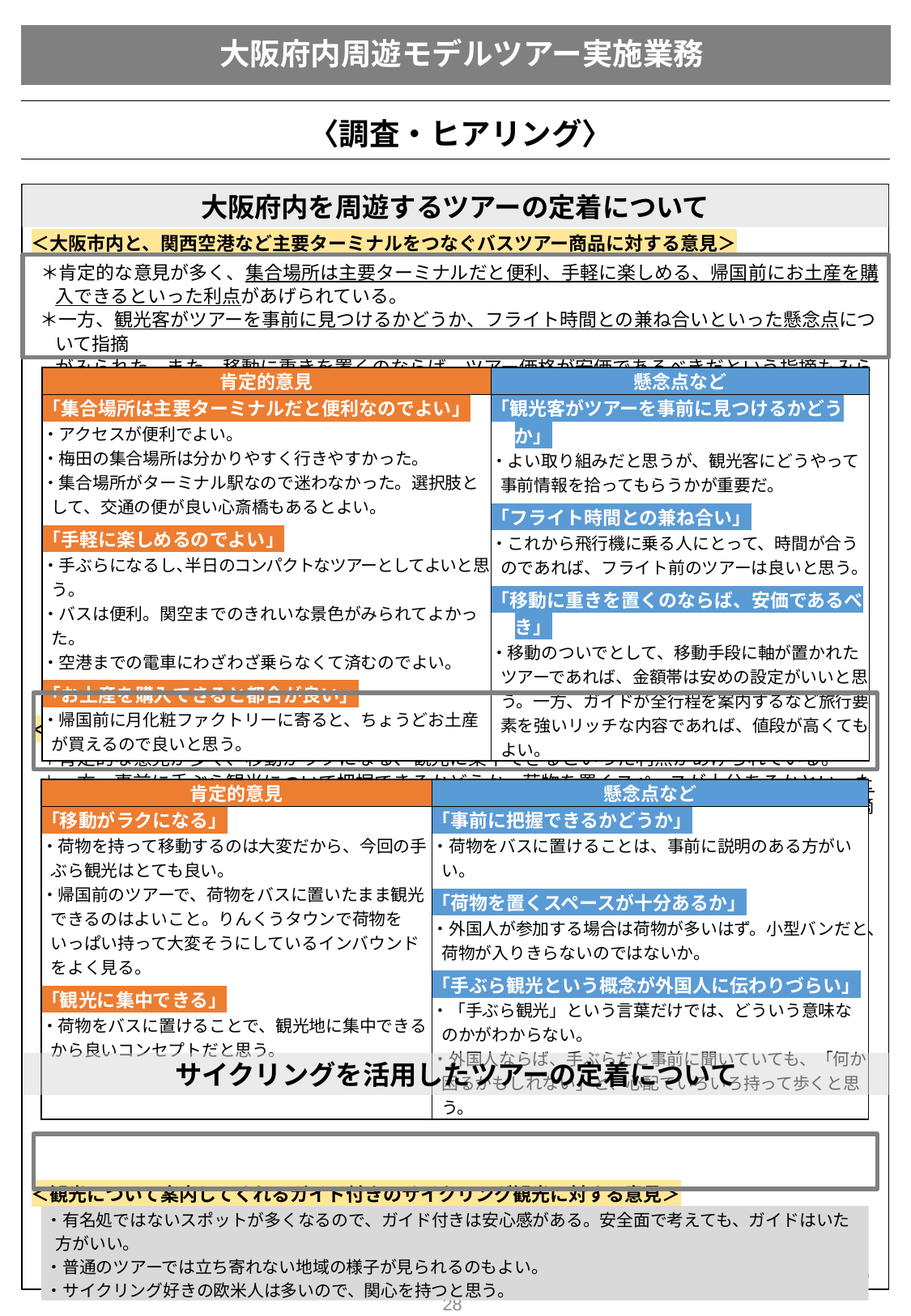

# 大阪府内周遊モデルツアー実施業務
〈調査・ヒアリング〉

＜大阪市内と、関西空港など主要ターミナルをつなぐバスツアー商品に対する意見＞
 ＊肯定的な意見が多く、集合場所は主要ターミナルだと便利、手軽に楽しめる、帰国前にお土産を購入できるといった利点があげられている。
 ＊一方、観光客がツアーを事前に見つけるかどうか、フライト時間との兼ね合いといった懸念点について指摘
がみられた。また、移動に重きを置くのならば、ツアー価格が安価であるべきだという指摘もみられた。

＜手ぶら観光の価値や効果についてに対する意見＞
 ＊肯定的な意見が多く、移動がラクになる、観光に集中できるといった利点があげられている。
 ＊一方、事前に手ぶら観光について把握できるかどうか、荷物を置くスペースが十分あるかといった懸念点について指摘がみられた。また、手ぶら観光という概念が外国人に伝わりづらいという指摘もみられた。

＜観光について案内してくれるガイド付きのサイクリング観光に対する意見＞
  ＊参加者からは、安心感がある、普通は見られない地域の様子が見られるといった肯定的な意見がみられた。
  ＊参加していない人からは、サイクリング好きの欧米人が関心を持つのではという意見がみられた。

大阪府内を周遊するツアーの定着について

| 肯定的意見 | 懸念点など |
| --- | --- |
| 「集合場所は主要ターミナルだと便利なのでよい」 ・アクセスが便利でよい。 ・梅田の集合場所は分かりやすく行きやすかった。 ・集合場所がターミナル駅なので迷わなかった。選択肢として、交通の便が良い心斎橋もあるとよい。 「手軽に楽しめるのでよい」 ・手ぶらになるし､半日のコンパクトなツアーとしてよいと思う｡ ・バスは便利。関空までのきれいな景色がみられてよかった。 ・空港までの電車にわざわざ乗らなくて済むのでよい。　 「お土産を購入できると都合が良い」 ・帰国前に月化粧ファクトリーに寄ると、ちょうどお土産が買えるので良いと思う。 | 「観光客がツアーを事前に見つけるかどうか」 ・よい取り組みだと思うが、観光客にどうやって事前情報を拾ってもらうかが重要だ。 「フライト時間との兼ね合い」 ・これから飛行機に乗る人にとって、時間が合うのであれば、フライト前のツアーは良いと思う。 「移動に重きを置くのならば、安価であるべき」 ・移動のついでとして、移動手段に軸が置かれたツアーであれば、金額帯は安めの設定がいいと思う。一方、ガイドが全行程を案内するなど旅行要素を強いリッチな内容であれば、値段が高くてもよい。 |

| 肯定的意見 | 懸念点など |
| --- | --- |
| 「移動がラクになる」 ・荷物を持って移動するのは大変だから、今回の手ぶら観光はとても良い。 ・帰国前のツアーで、荷物をバスに置いたまま観光できるのはよいこと。りんくうタウンで荷物をいっぱい持って大変そうにしているインバウンドをよく見る。 「観光に集中できる」 ・荷物をバスに置けることで、観光地に集中できるから良いコンセプトだと思う。 | 「事前に把握できるかどうか」 ・荷物をバスに置けることは、事前に説明のある方がいい。 「荷物を置くスペースが十分あるか」 ・外国人が参加する場合は荷物が多いはず。小型バンだと、荷物が入りきらないのではないか。 「手ぶら観光という概念が外国人に伝わりづらい」 ・「手ぶら観光」という言葉だけでは、どういう意味なのかがわからない。 ・外国人ならば、手ぶらだと事前に聞いていても、「何か困るかもしれない」と、心配でいろいろ持って歩くと思う。 |
サイクリングを活用したツアーの定着について

・有名処ではないスポットが多くなるので、ガイド付きは安心感がある。安全面で考えても、ガイドはいた方がいい。
・普通のツアーでは立ち寄れない地域の様子が見られるのもよい。
・サイクリング好きの欧米人は多いので、関心を持つと思う。
28